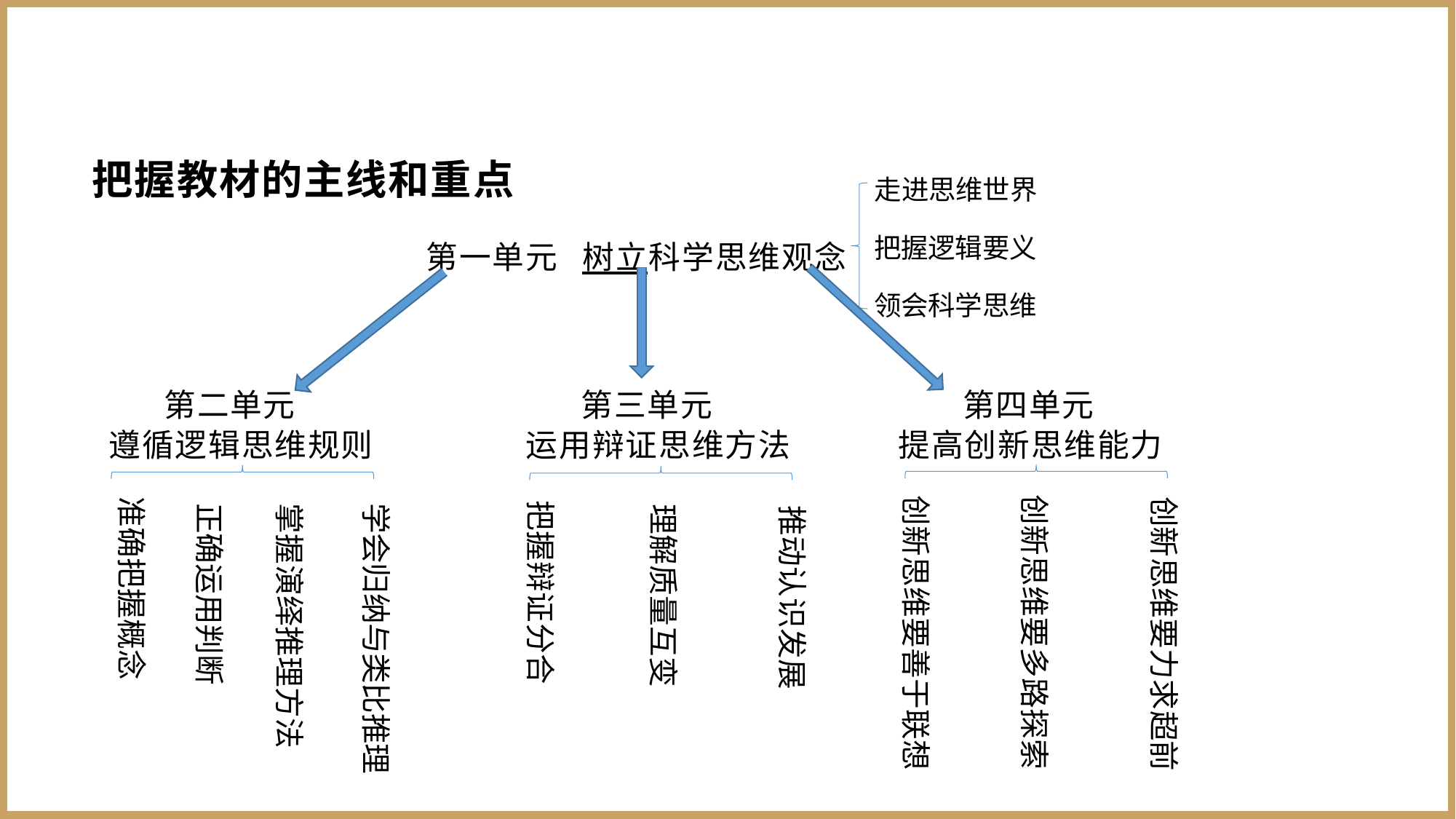

把握教材的主线和重点

第一单元  树立科学思维观念

走进思维世界
把握逻辑要义 领会科学思维

第二单元
遵循逻辑思维规则

第四单元
提高创新思维能力

第三单元
运用辩证思维方法

创新思维要力求超前

创新思维要多路探索

创新思维要善于联想

推动认识发展

理解质量互变

把握辩证分合

学会归纳与类比推理

掌握演绎推理方法

正确运用判断

准确把握概念